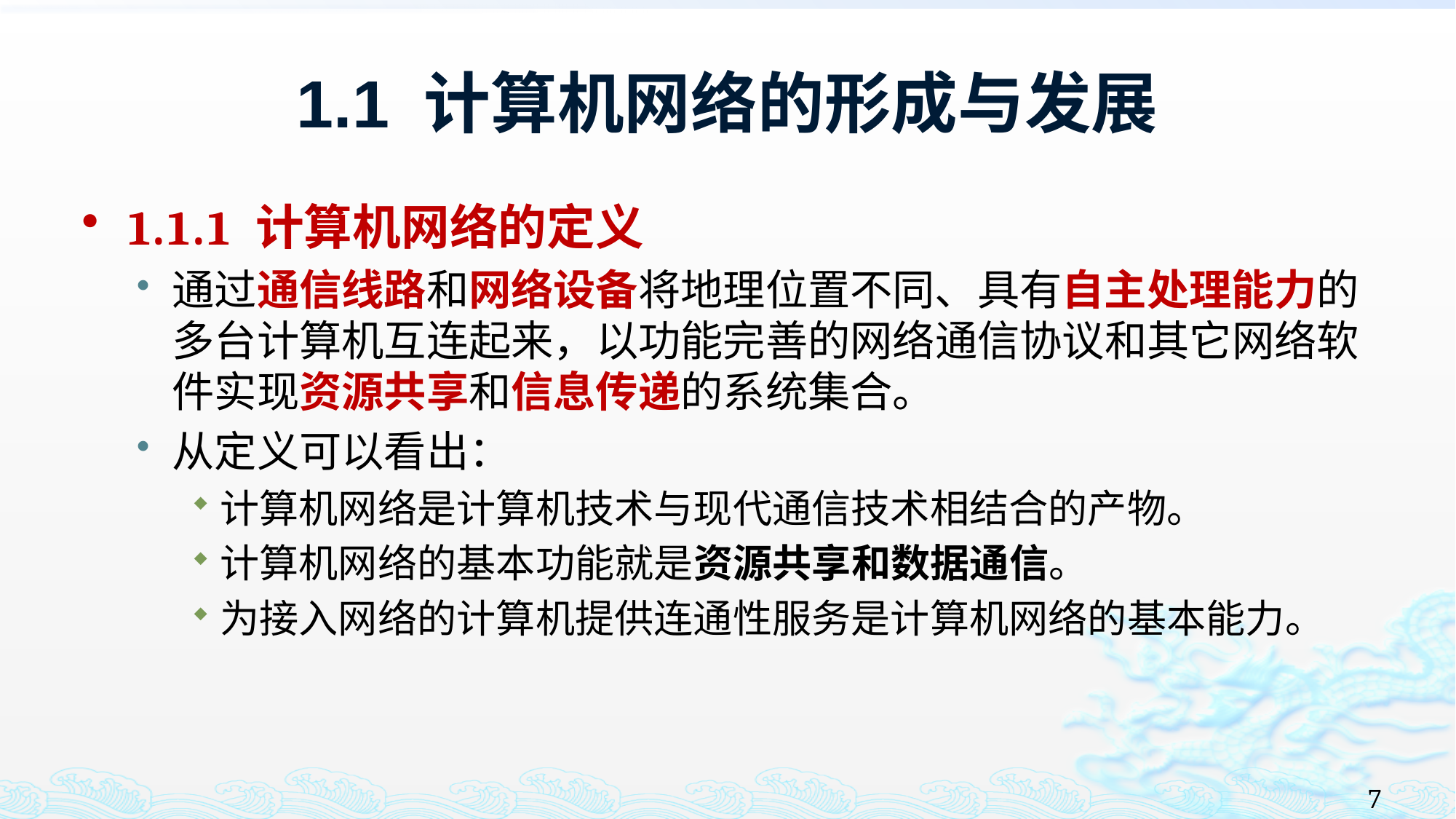

# 1.1 计算机网络的形成与发展
1.1.1 计算机网络的定义
通过通信线路和网络设备将地理位置不同、具有自主处理能力的多台计算机互连起来，以功能完善的网络通信协议和其它网络软件实现资源共享和信息传递的系统集合。
从定义可以看出：
计算机网络是计算机技术与现代通信技术相结合的产物。
计算机网络的基本功能就是资源共享和数据通信。
为接入网络的计算机提供连通性服务是计算机网络的基本能力。

7